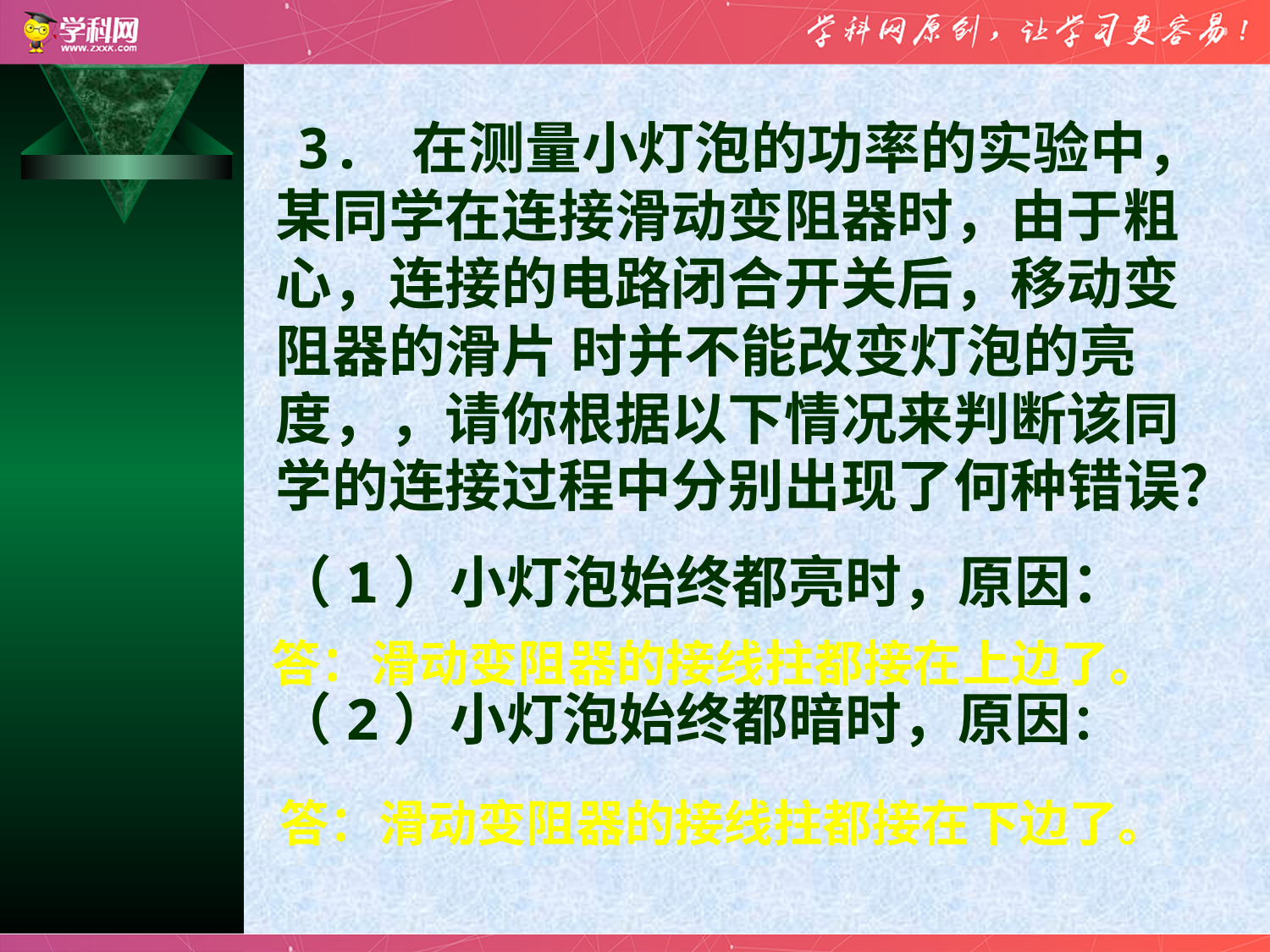

3. 在测量小灯泡的功率的实验中，某同学在连接滑动变阻器时，由于粗心，连接的电路闭合开关后，移动变阻器的滑片 时并不能改变灯泡的亮度，，请你根据以下情况来判断该同学的连接过程中分别出现了何种错误？
（1）小灯泡始终都亮时，原因：

（2）小灯泡始终都暗时，原因：
答：滑动变阻器的接线拄都接在上边了。
答：滑动变阻器的接线拄都接在下边了。